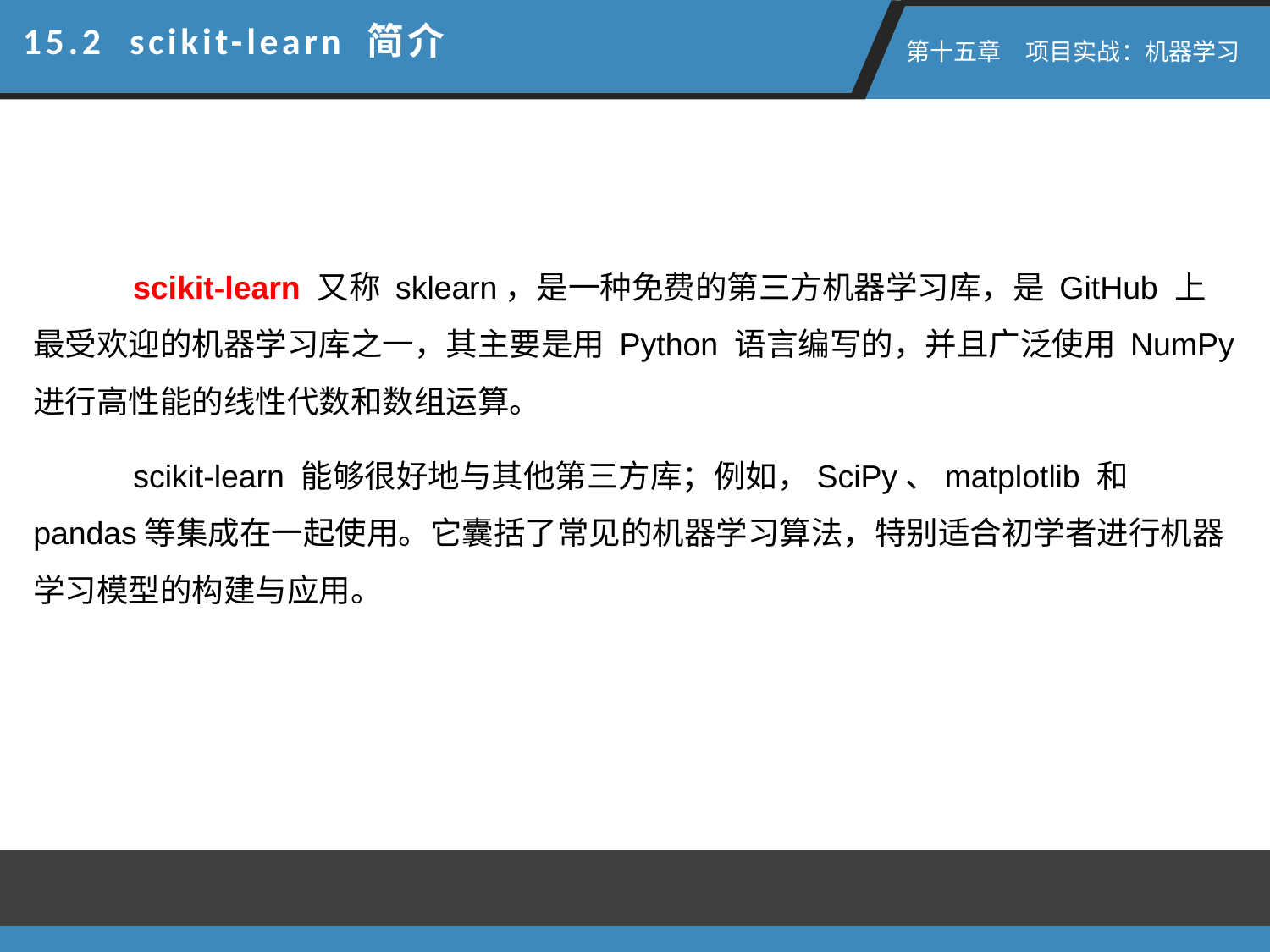

15.2  scikit-learn 简介

  第十五章　项目实战：机器学习
scikit-learn 又称 sklearn，是一种免费的第三方机器学习库，是 GitHub 上最受欢迎的机器学习库之一，其主要是用 Python 语言编写的，并且广泛使用 NumPy 进行高性能的线性代数和数组运算。
scikit-learn 能够很好地与其他第三方库；例如，SciPy、matplotlib 和 pandas等集成在一起使用。它囊括了常见的机器学习算法，特别适合初学者进行机器学习模型的构建与应用。